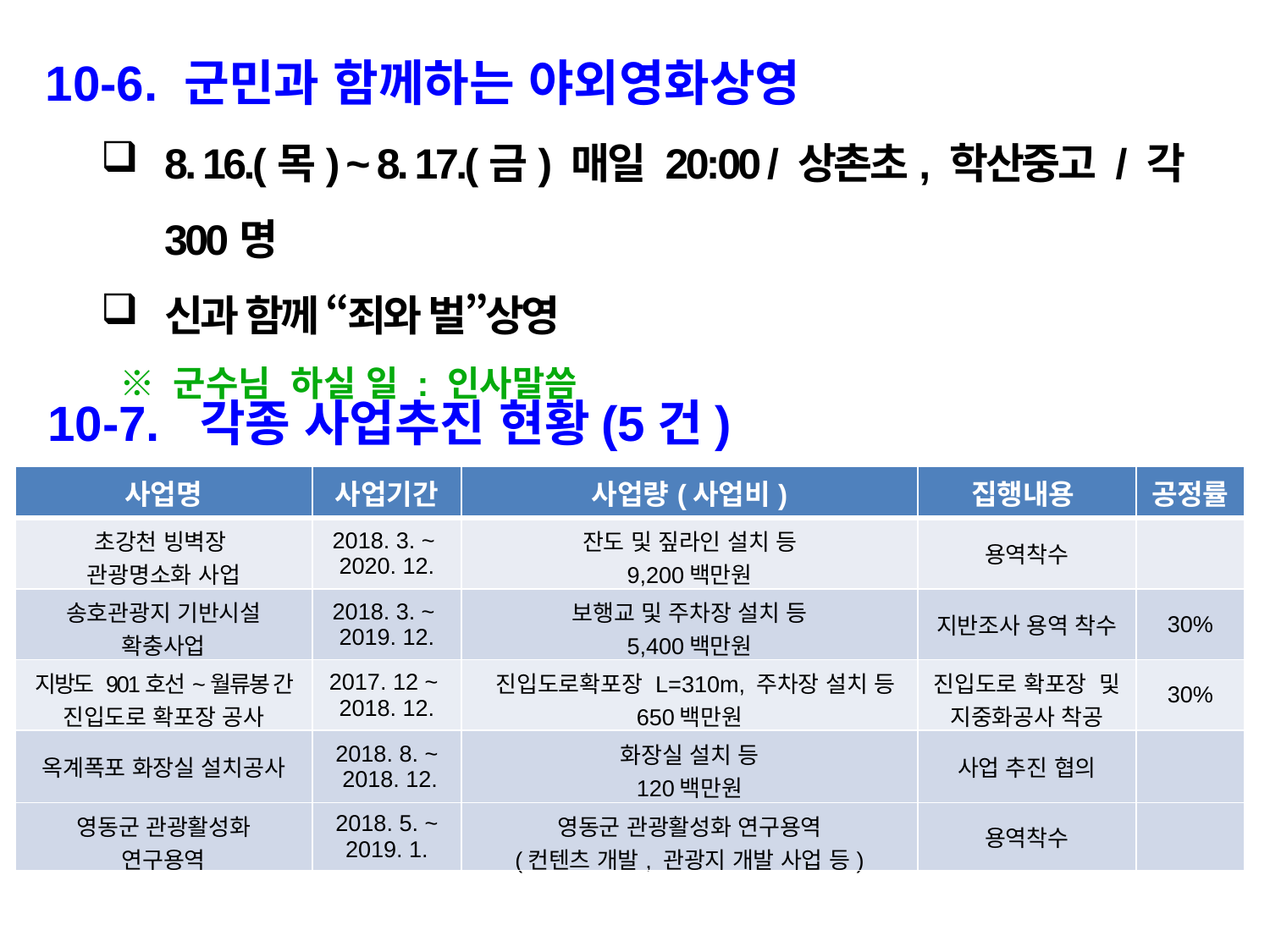

10-6. 군민과 함께하는 야외영화상영
8. 16.(목) ~ 8. 17.(금) 매일 20:00 / 상촌초, 학산중고 / 각 300명
신과 함께 “죄와 벌”상영
  ※ 군수님  하실 일 : 인사말씀
10-7.  각종 사업추진 현황(5건)
| 사업명 | 사업기간 | 사업량(사업비) | 집행내용 | 공정률 |
| --- | --- | --- | --- | --- |
| 초강천 빙벽장 관광명소화 사업 | 2018. 3. ~ 2020. 12. | 잔도 및 짚라인 설치 등 9,200백만원 | 용역착수 |  |
| 송호관광지 기반시설 확충사업 | 2018. 3. ~ 2019. 12. | 보행교 및 주차장 설치 등 5,400백만원 | 지반조사 용역 착수 | 30% |
| 지방도 901호선~월류봉 간 진입도로 확포장 공사 | 2017. 12 ~ 2018. 12. | 진입도로확포장 L=310m, 주차장 설치 등 650백만원 | 진입도로 확포장 및 지중화공사 착공 | 30% |
| 옥계폭포 화장실 설치공사 | 2018. 8. ~ 2018. 12. | 화장실 설치 등 120백만원 | 사업 추진 협의 |  |
| 영동군 관광활성화 연구용역 | 2018. 5. ~ 2019. 1. | 영동군 관광활성화 연구용역 (컨텐츠 개발, 관광지 개발 사업 등) | 용역착수 |  |